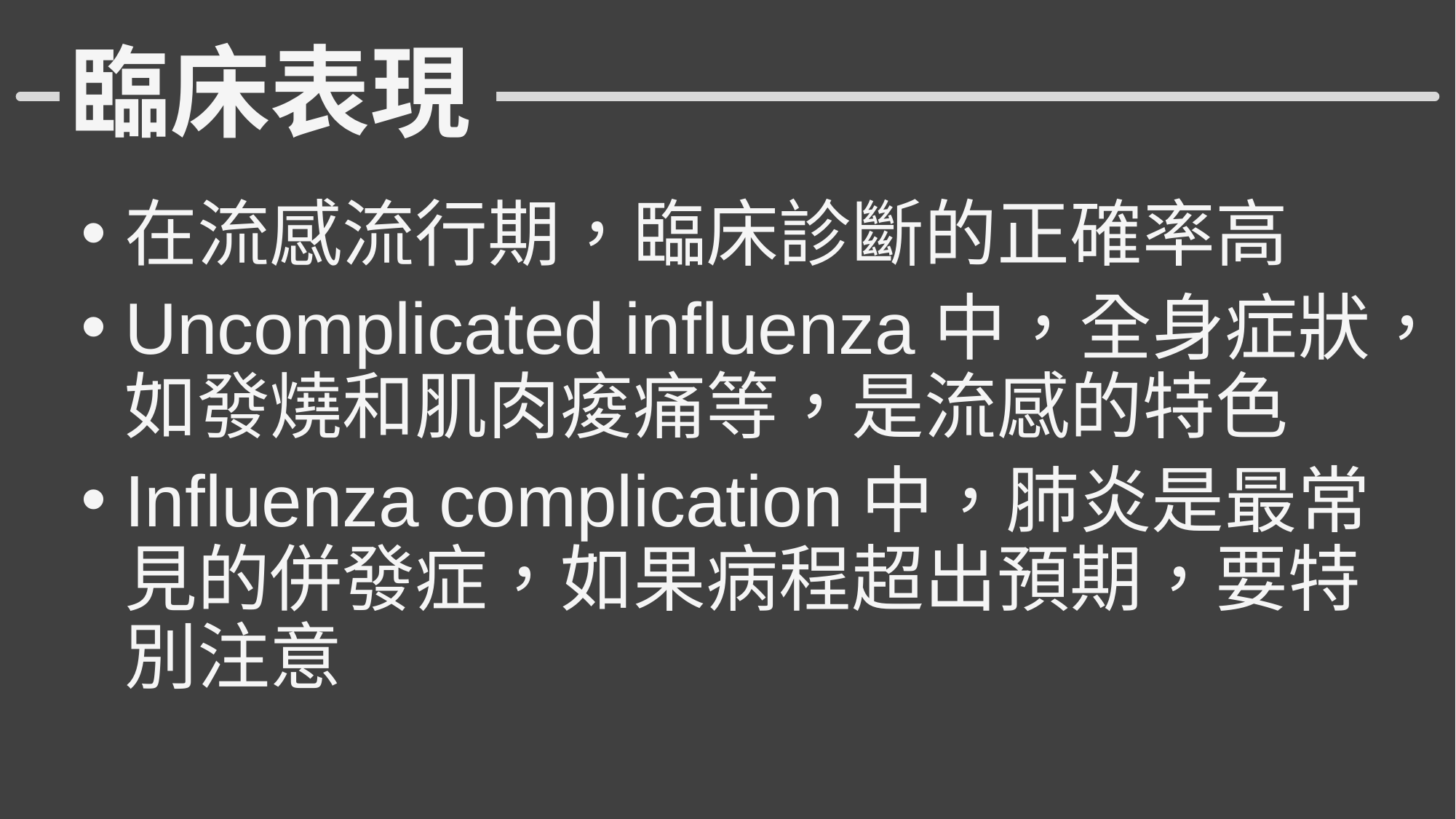

# 臨床表現
在流感流行期，臨床診斷的正確率高
Uncomplicated influenza中，全身症狀，如發燒和肌肉痠痛等，是流感的特色
Influenza complication中，肺炎是最常見的併發症，如果病程超出預期，要特別注意